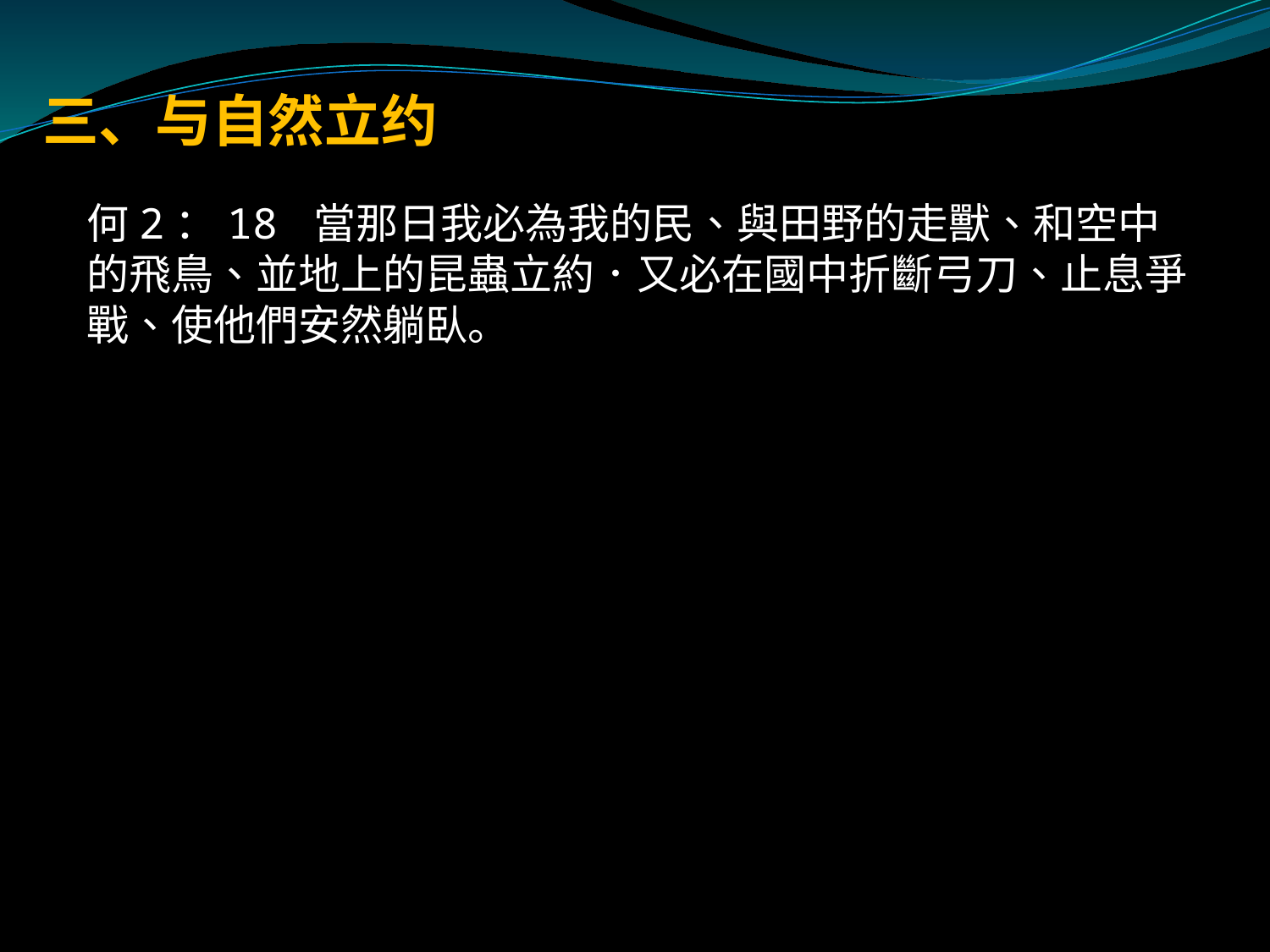

# 三、与自然立约
何2：18 當那日我必為我的民、與田野的走獸、和空中的飛鳥、並地上的昆蟲立約．又必在國中折斷弓刀、止息爭戰、使他們安然躺臥。